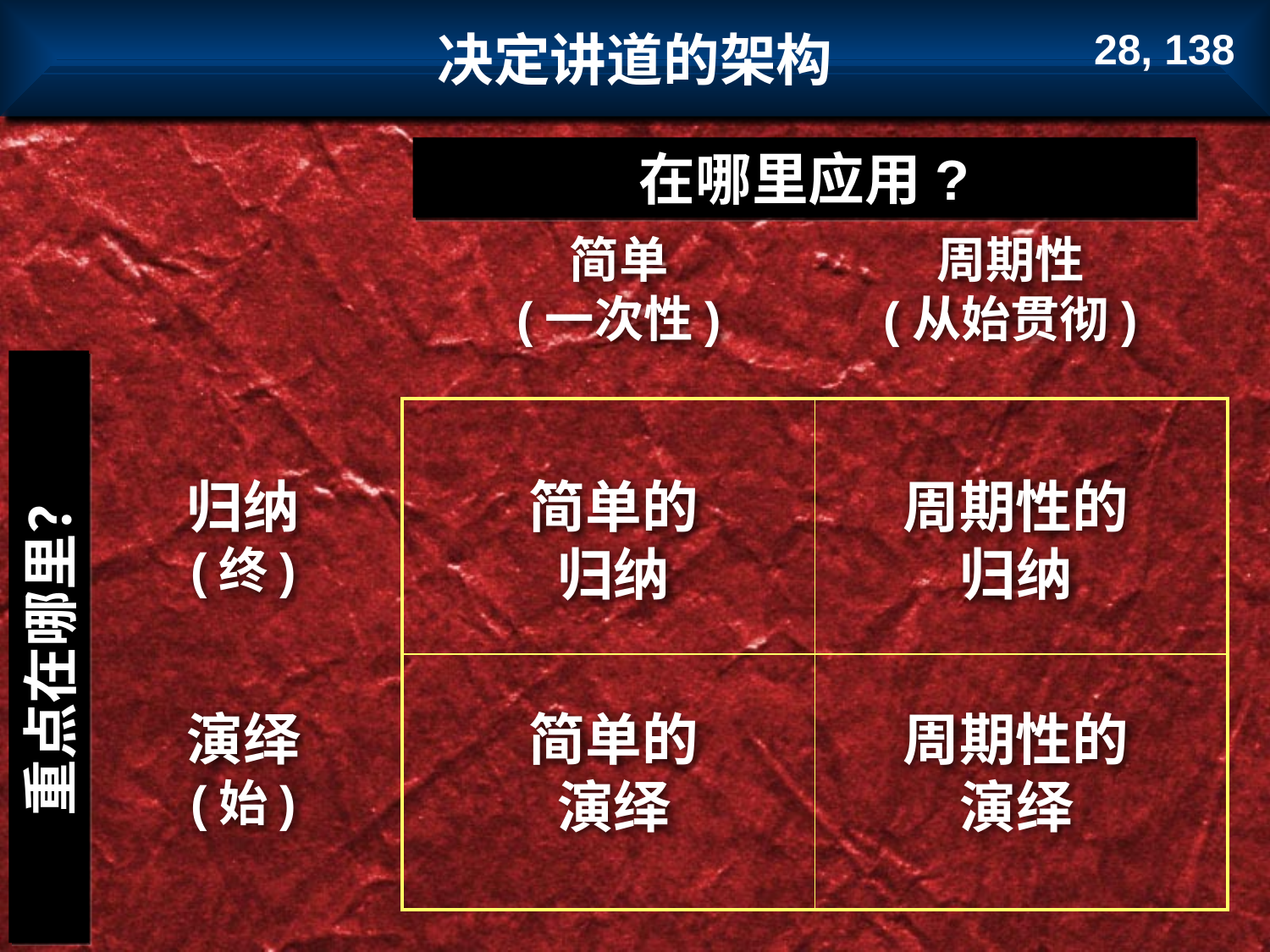

决定讲道的架构
28, 138
在哪里应用?
简单
(一次性)
周期性
(从始贯彻)
|  |  |
| --- | --- |
|  |  |
归纳
(终)
简单的
归纳
周期性的归纳
重点在哪里？
演绎
(始)
简单的
演绎
周期性的演绎